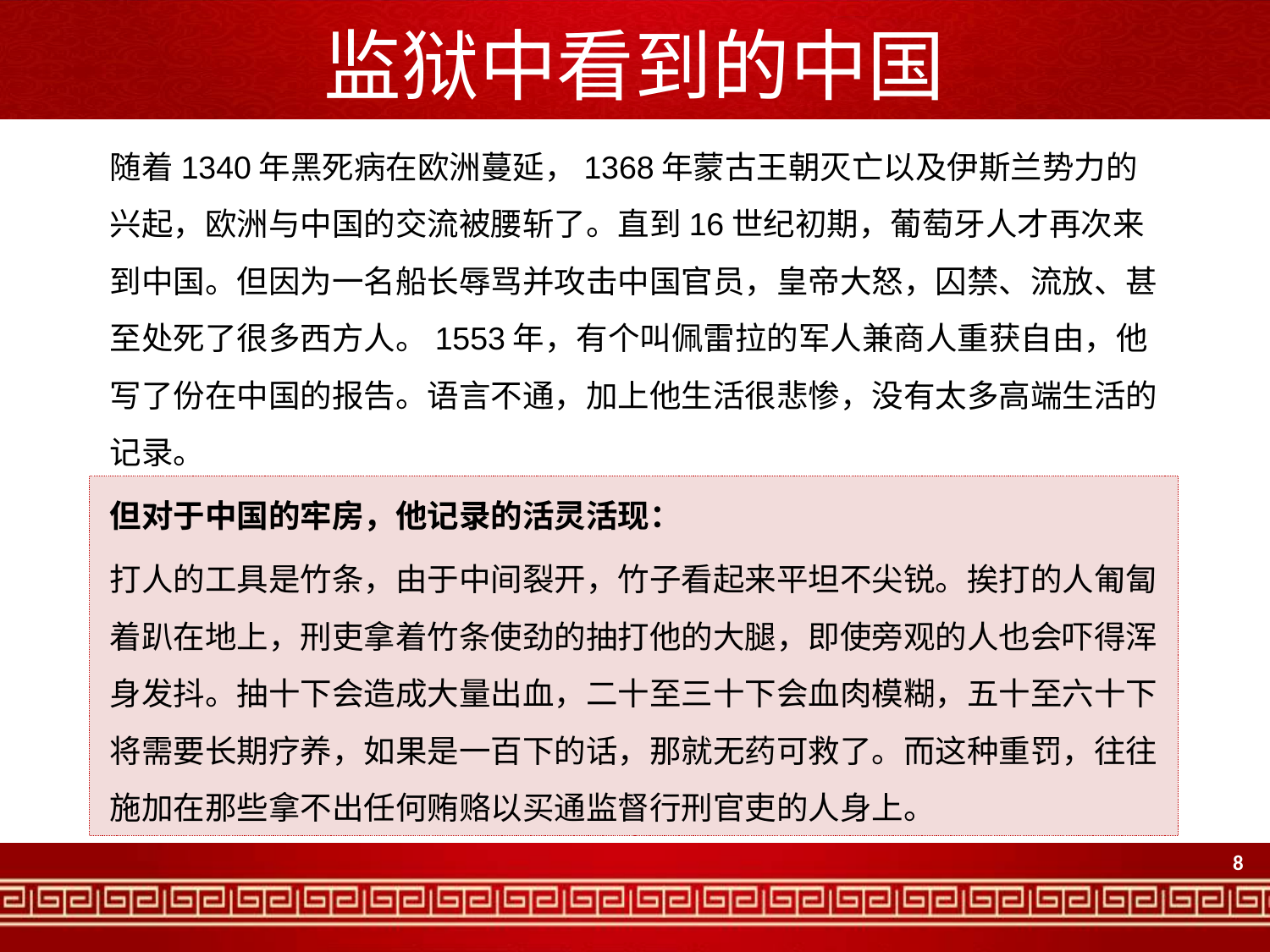

# 监狱中看到的中国
随着1340年黑死病在欧洲蔓延，1368年蒙古王朝灭亡以及伊斯兰势力的兴起，欧洲与中国的交流被腰斩了。直到16世纪初期，葡萄牙人才再次来到中国。但因为一名船长辱骂并攻击中国官员，皇帝大怒，囚禁、流放、甚至处死了很多西方人。1553年，有个叫佩雷拉的军人兼商人重获自由，他写了份在中国的报告。语言不通，加上他生活很悲惨，没有太多高端生活的记录。
但对于中国的牢房，他记录的活灵活现：
打人的工具是竹条，由于中间裂开，竹子看起来平坦不尖锐。挨打的人匍匐着趴在地上，刑吏拿着竹条使劲的抽打他的大腿，即使旁观的人也会吓得浑身发抖。抽十下会造成大量出血，二十至三十下会血肉模糊，五十至六十下将需要长期疗养，如果是一百下的话，那就无药可救了。而这种重罚，往往施加在那些拿不出任何贿赂以买通监督行刑官吏的人身上。